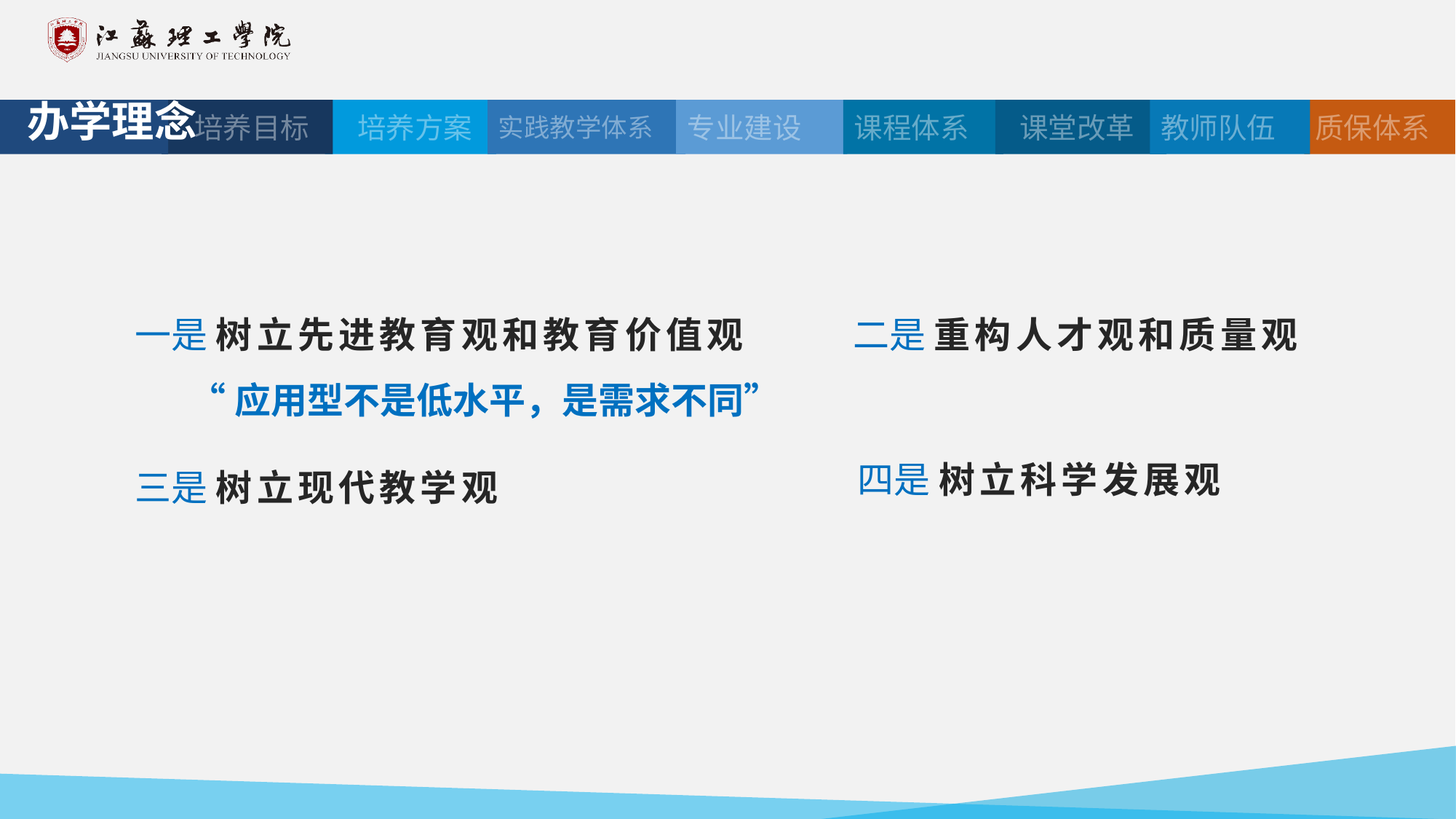

办学理念

培养目标
培养方案
实践教学体系
专业建设
课程体系
 课堂改革
教师队伍
质保体系
一是 树立先进教育观和教育价值观
“应用型不是低水平，是需求不同”
三是 树立现代教学观
二是 重构人才观和质量观
四是 树立科学发展观